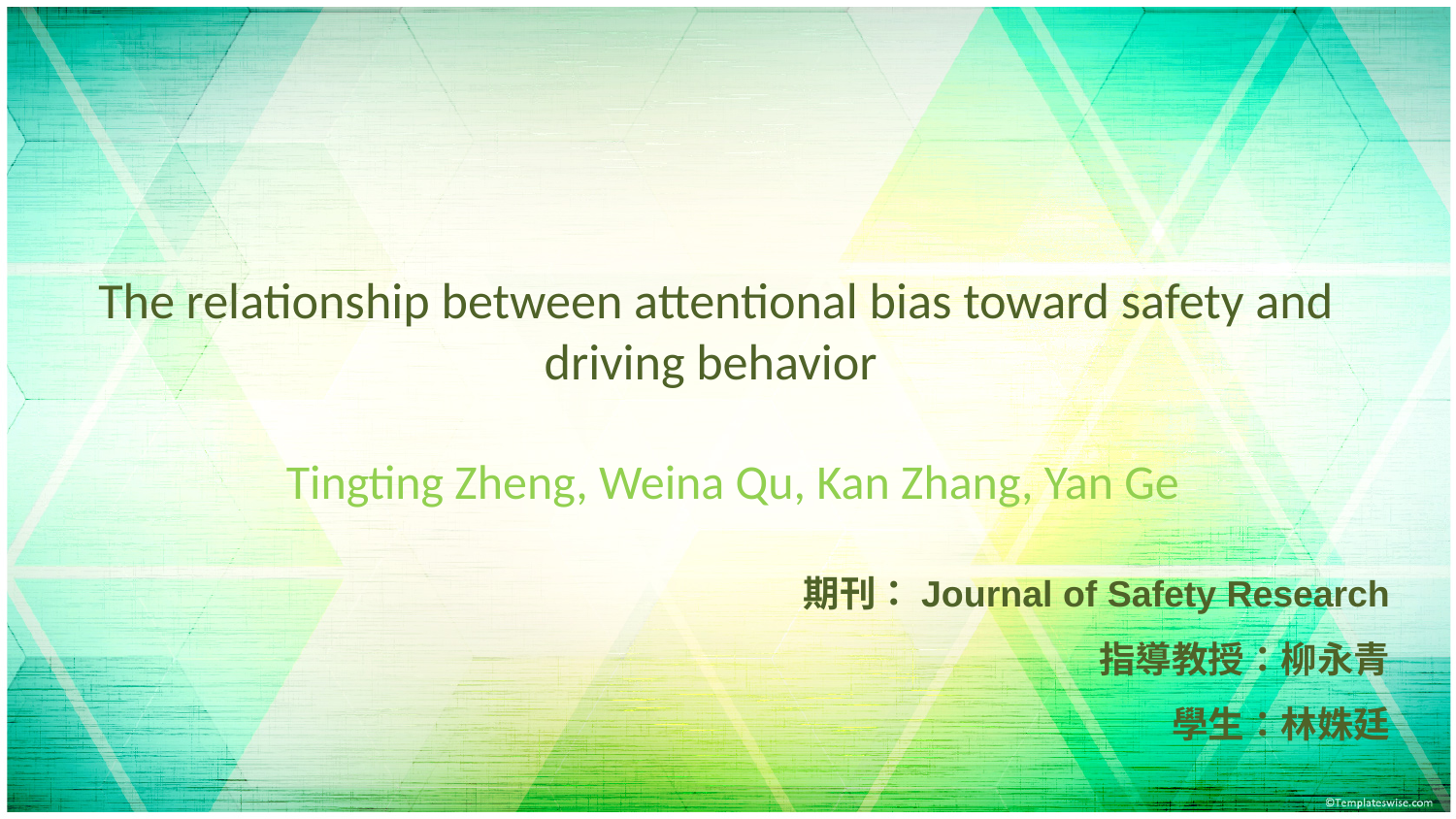

# The relationship between attentional bias toward safety and driving behavior
Tingting Zheng, Weina Qu, Kan Zhang, Yan Ge
期刊：Journal of Safety Research
指導教授：柳永青
學生：林姝廷